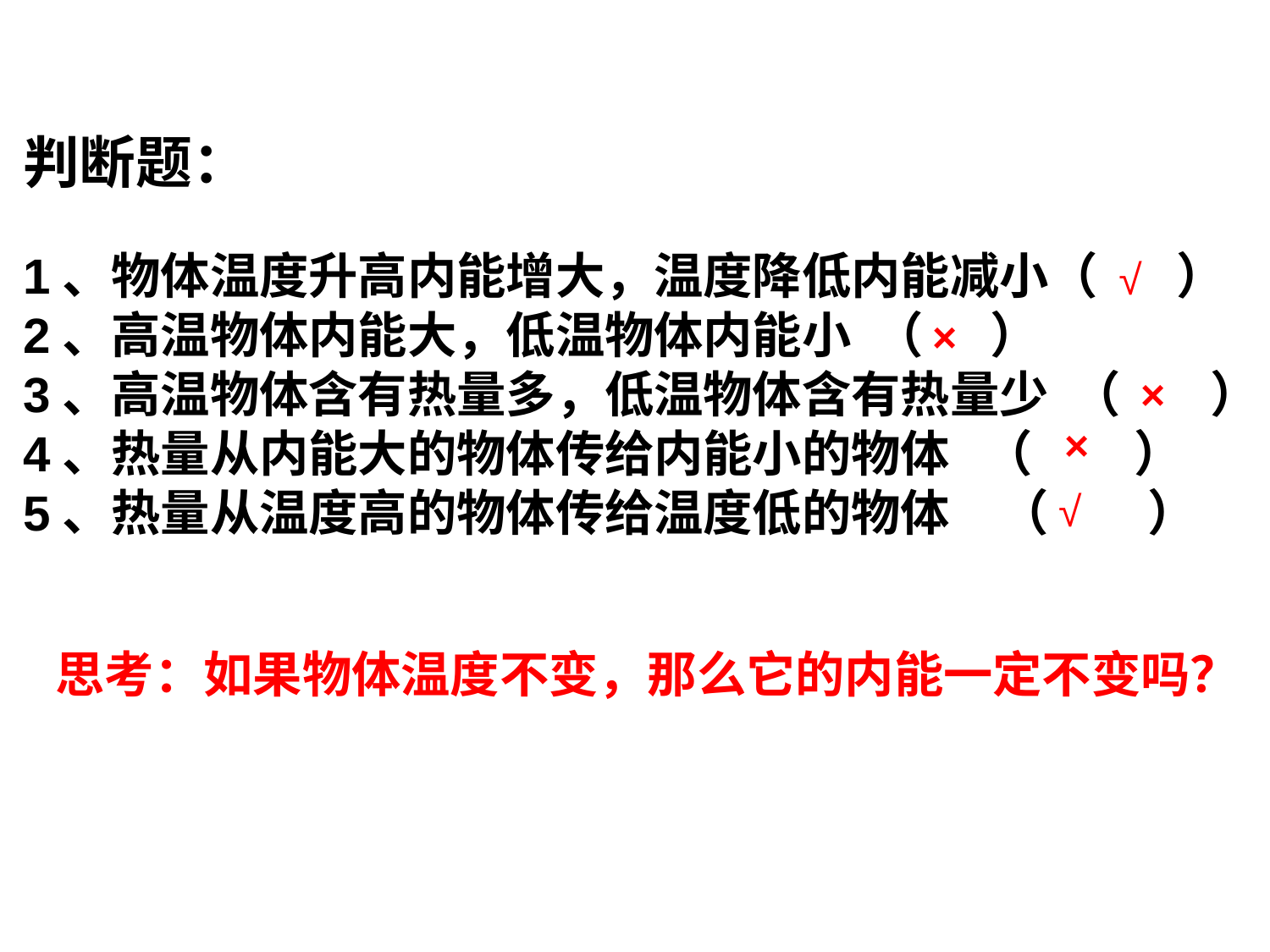

判断题：

1、物体温度升高内能增大，温度降低内能减小（       ）
2、高温物体内能大，低温物体内能小  （      ）
3、高温物体含有热量多，低温物体含有热量少  （        ）
4、热量从内能大的物体传给内能小的物体   （         ）
5、热量从温度高的物体传给温度低的物体　（　　）
√
×
×
×
√
思考：如果物体温度不变，那么它的内能一定不变吗？